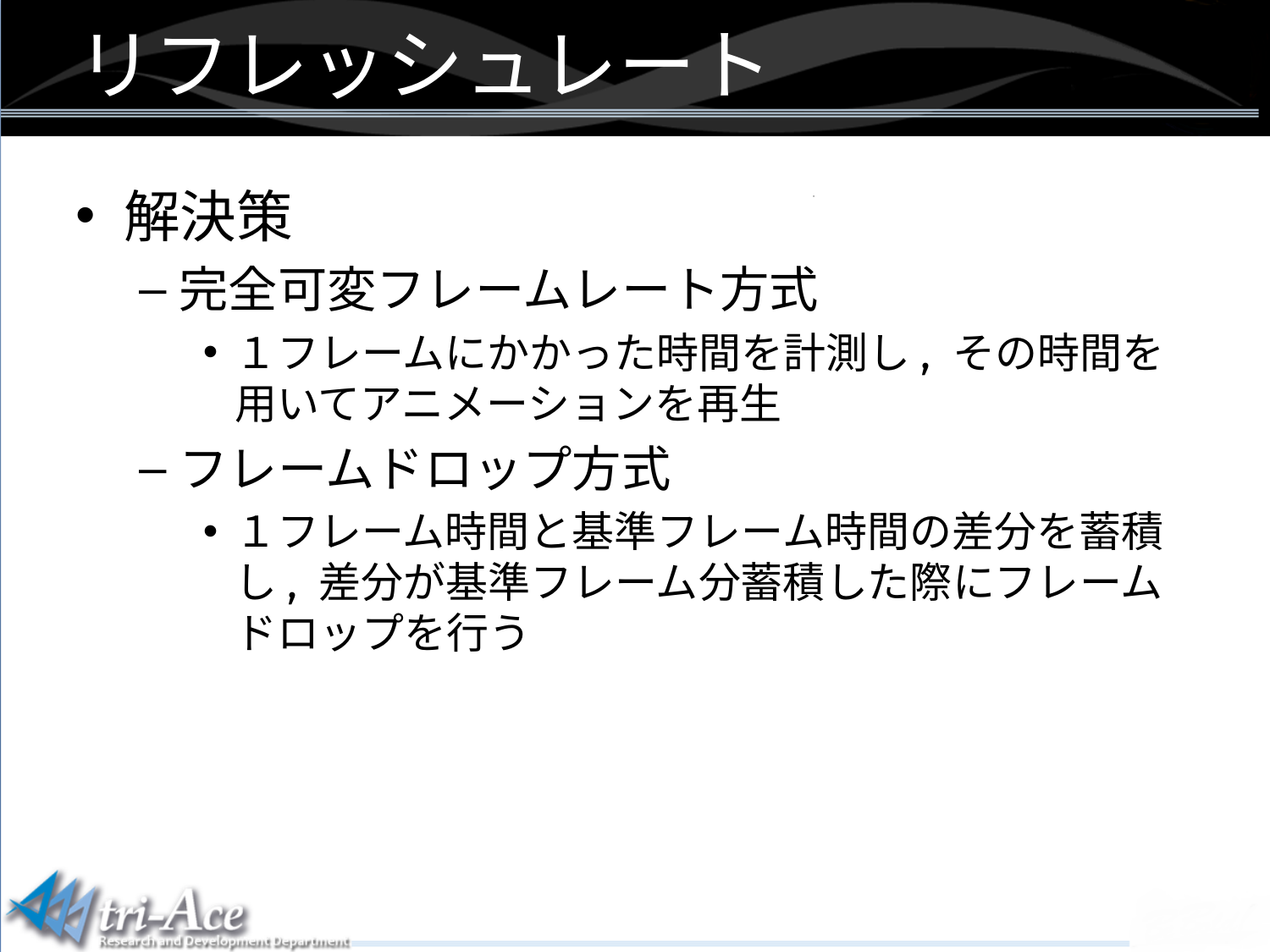

リフレッシュレート
解決策
完全可変フレームレート方式
１フレームにかかった時間を計測し, その時間を用いてアニメーションを再生
フレームドロップ方式
１フレーム時間と基準フレーム時間の差分を蓄積し, 差分が基準フレーム分蓄積した際にフレームドロップを行う